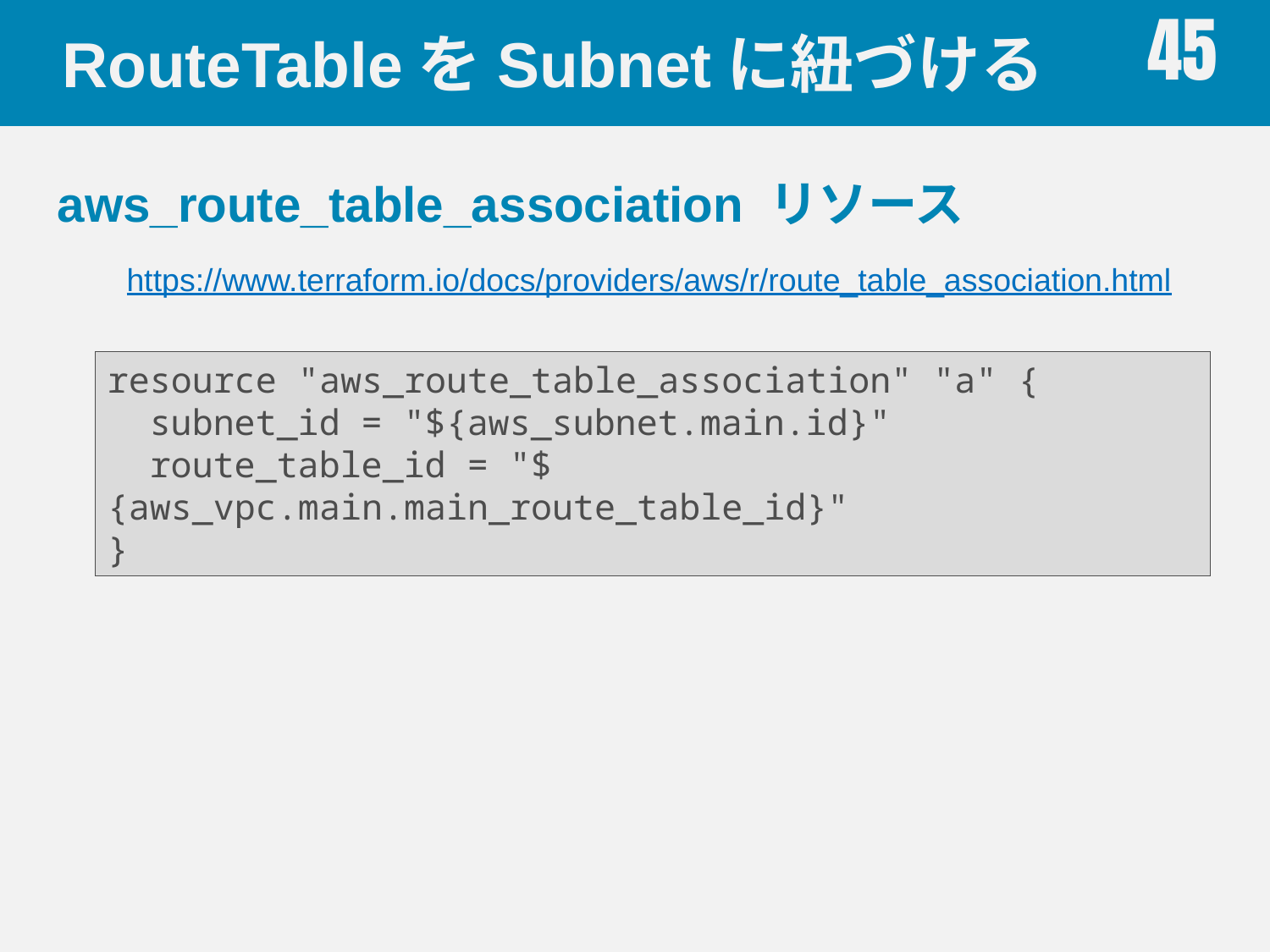

# RouteTableをSubnetに紐づける
 45
aws_route_table_association リソース
https://www.terraform.io/docs/providers/aws/r/route_table_association.html
resource "aws_route_table_association" "a" {
  subnet_id = "${aws_subnet.main.id}"
  route_table_id = "${aws_vpc.main.main_route_table_id}"
}